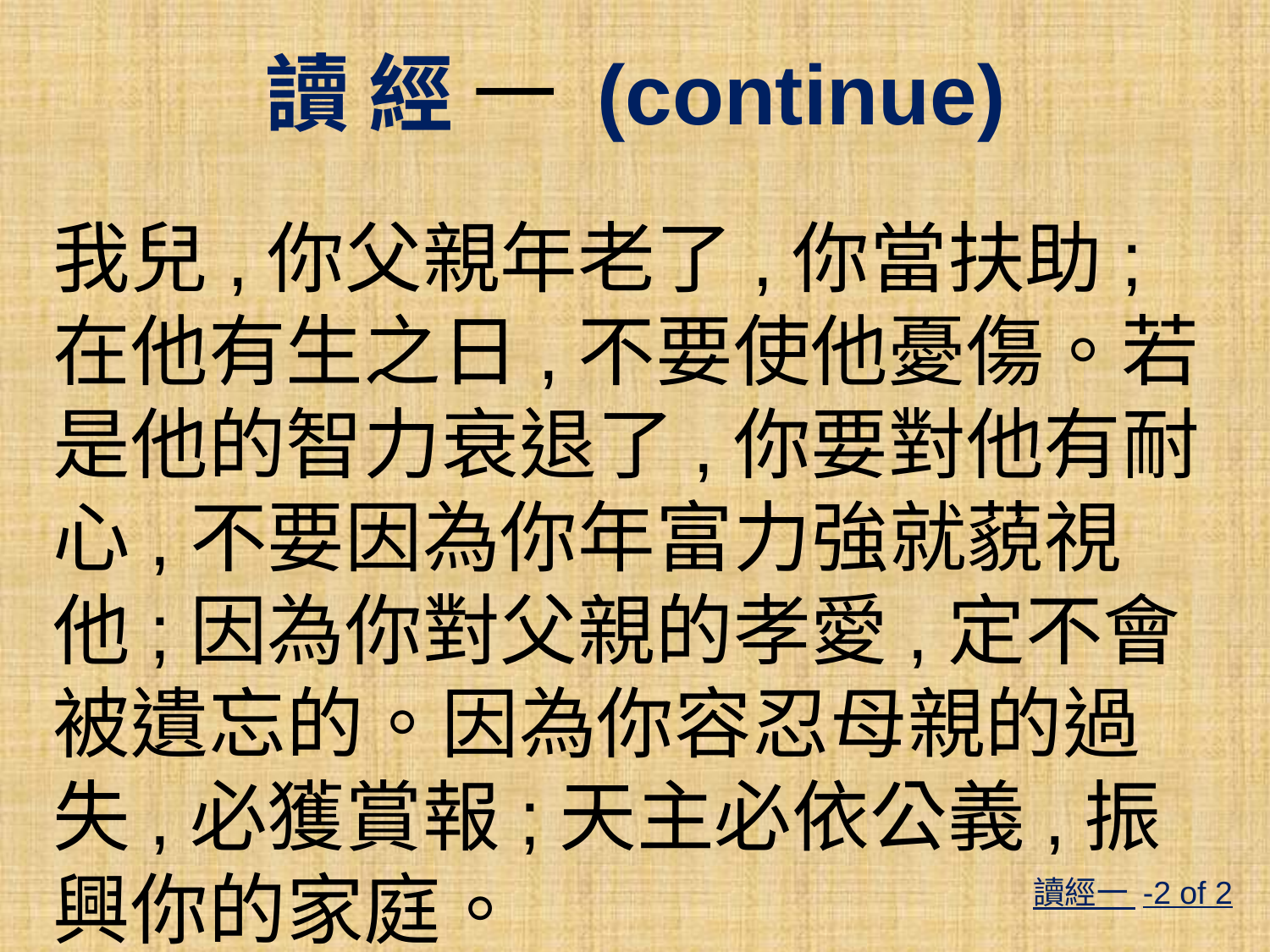

讀 經 一 (continue)

我兒,你父親年老了,你當扶助;在他有生之日,不要使他憂傷。若是他的智力衰退了,你要對他有耐心,不要因為你年富力強就藐視他;因為你對父親的孝愛,定不會被遺忘的。因為你容忍母親的過失,必獲賞報;天主必依公義,振興你的家庭。
#
讀經一 -2 of 2